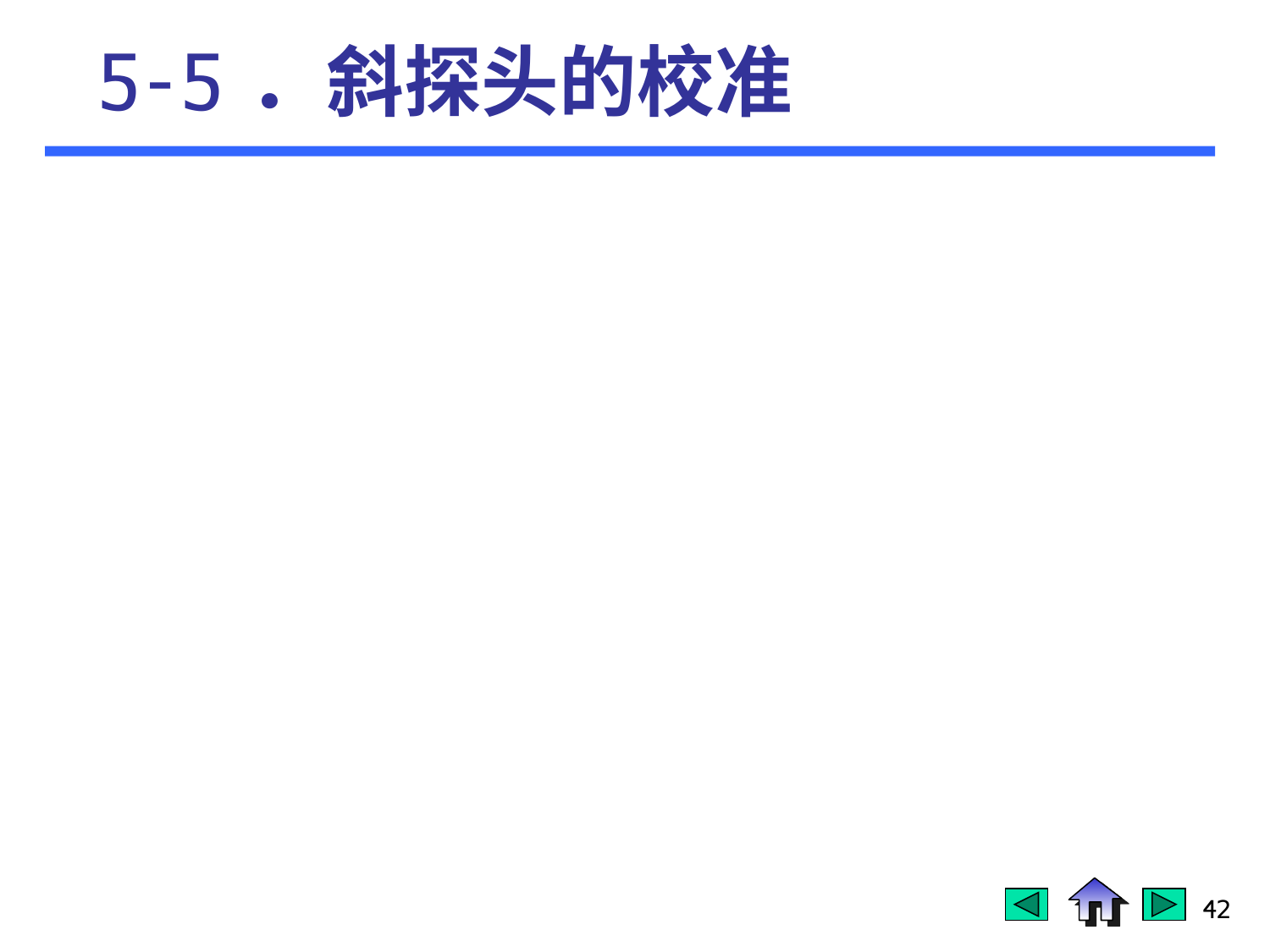

# 5-5．斜探头的校准
2．前沿距离校准：
用刻度尺测量斜探头的声束入射点至探头前沿的距离，即为斜探头前沿距离，将此值输入。
42